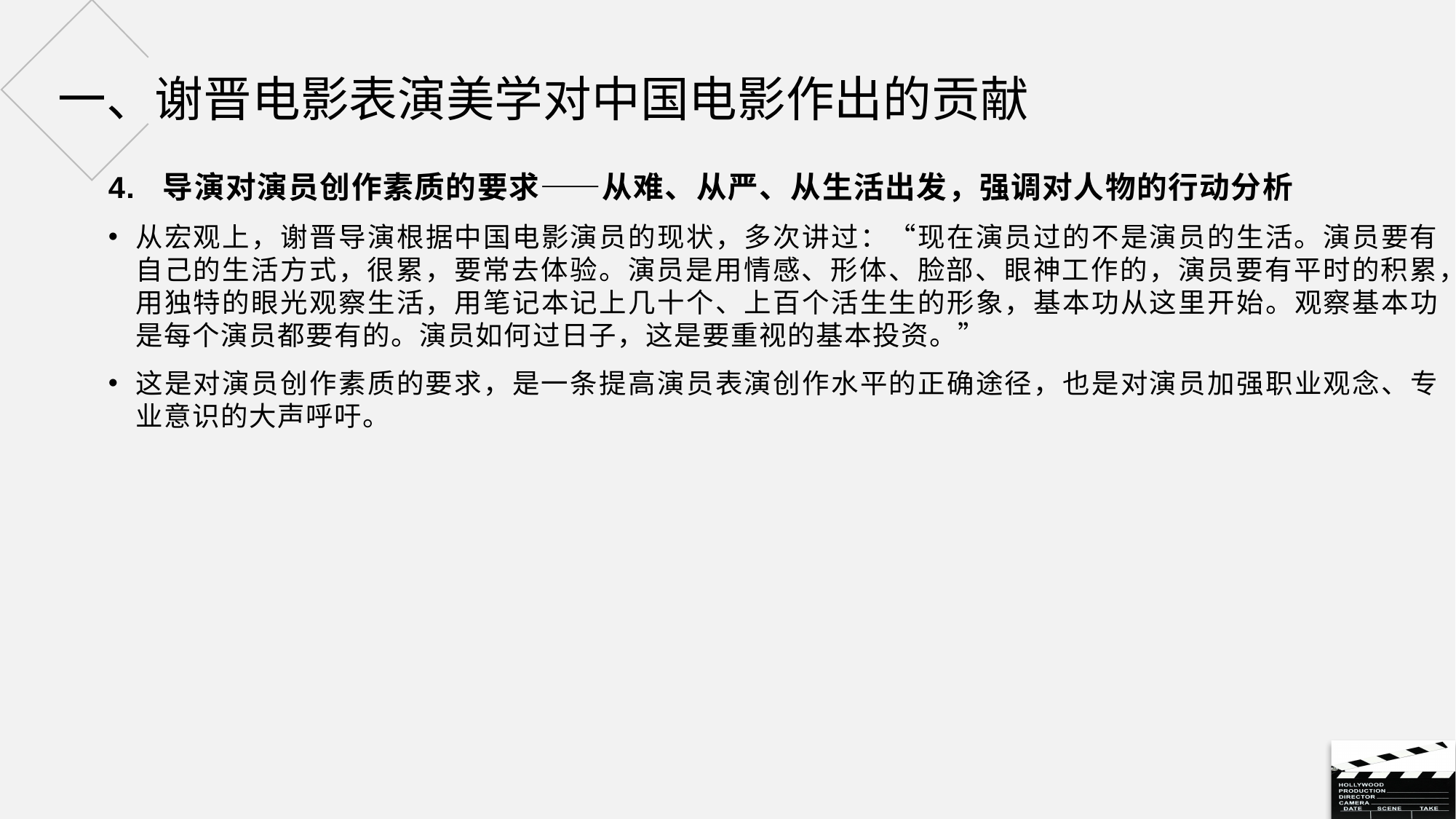

# 一、谢晋电影表演美学对中国电影作出的贡献
导演对演员创作素质的要求——从难、从严、从生活出发，强调对人物的行动分析
从宏观上，谢晋导演根据中国电影演员的现状，多次讲过：“现在演员过的不是演员的生活。演员要有自己的生活方式，很累，要常去体验。演员是用情感、形体、脸部、眼神工作的，演员要有平时的积累，用独特的眼光观察生活，用笔记本记上几十个、上百个活生生的形象，基本功从这里开始。观察基本功是每个演员都要有的。演员如何过日子，这是要重视的基本投资。”
这是对演员创作素质的要求，是一条提高演员表演创作水平的正确途径，也是对演员加强职业观念、专业意识的大声呼吁。